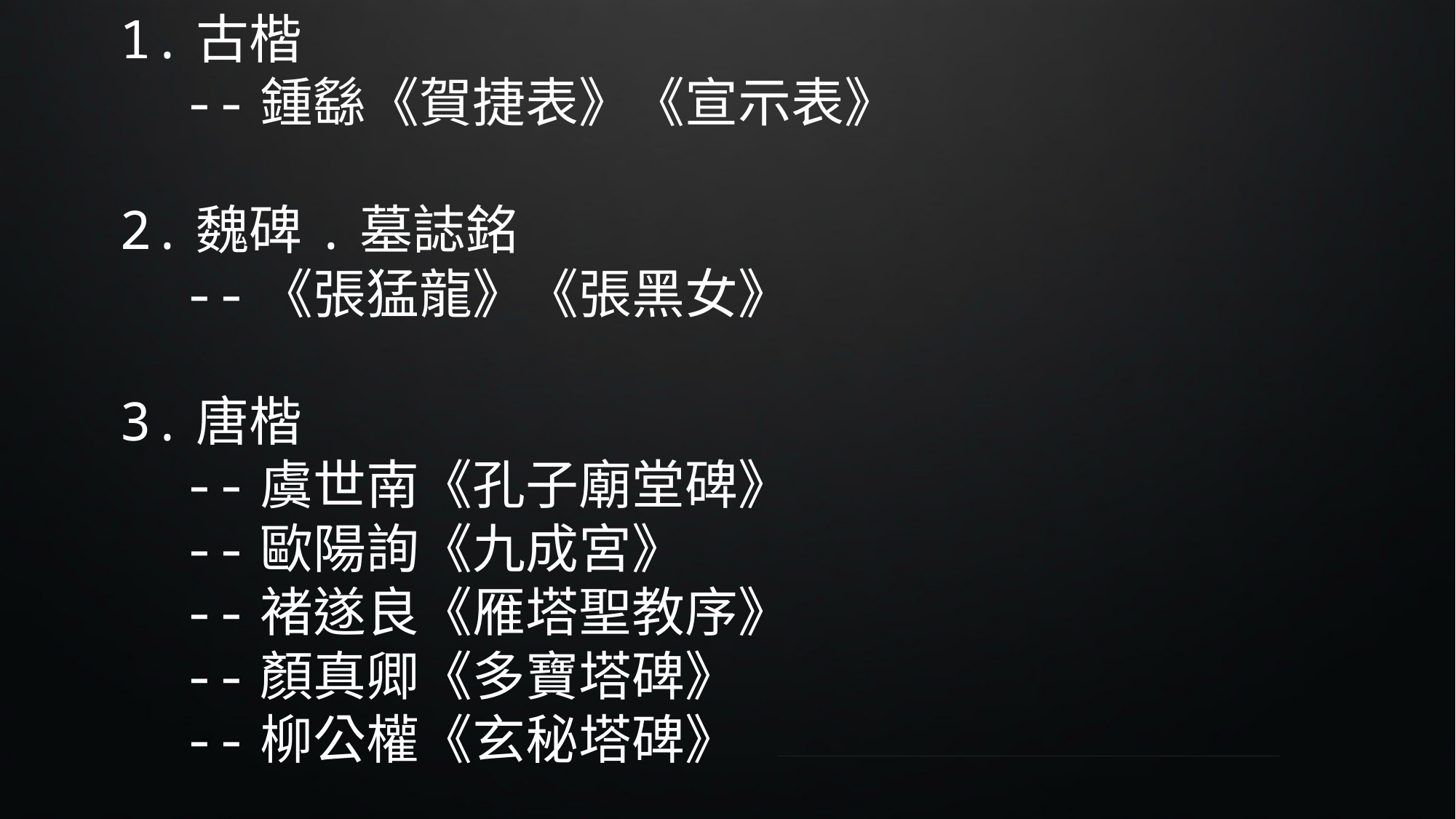

1.古楷
  --鍾繇《賀捷表》《宣示表》

2.魏碑.墓誌銘
  --《張猛龍》《張黑女》

3.唐楷
  --虞世南《孔子廟堂碑》
  --歐陽詢《九成宮》
  --褚遂良《雁塔聖教序》
  --顏真卿《多寶塔碑》
  --柳公權《玄秘塔碑》